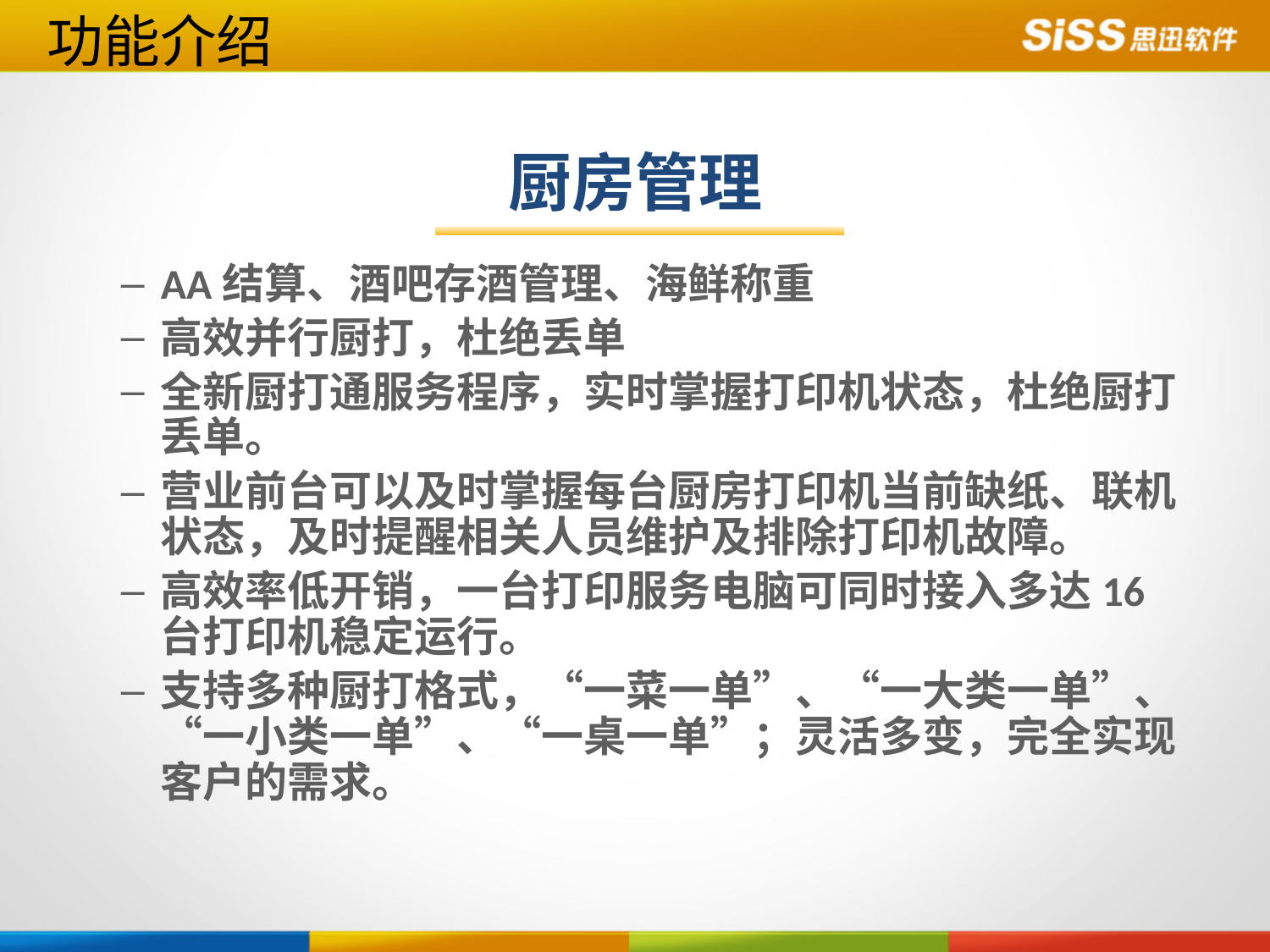

功能介绍
厨房管理

AA结算、酒吧存酒管理、海鲜称重
高效并行厨打，杜绝丢单
全新厨打通服务程序，实时掌握打印机状态，杜绝厨打丢单。
营业前台可以及时掌握每台厨房打印机当前缺纸、联机状态，及时提醒相关人员维护及排除打印机故障。
高效率低开销，一台打印服务电脑可同时接入多达16台打印机稳定运行。
支持多种厨打格式，“一菜一单”、“一大类一单”、“一小类一单”、“一桌一单”；灵活多变，完全实现客户的需求。